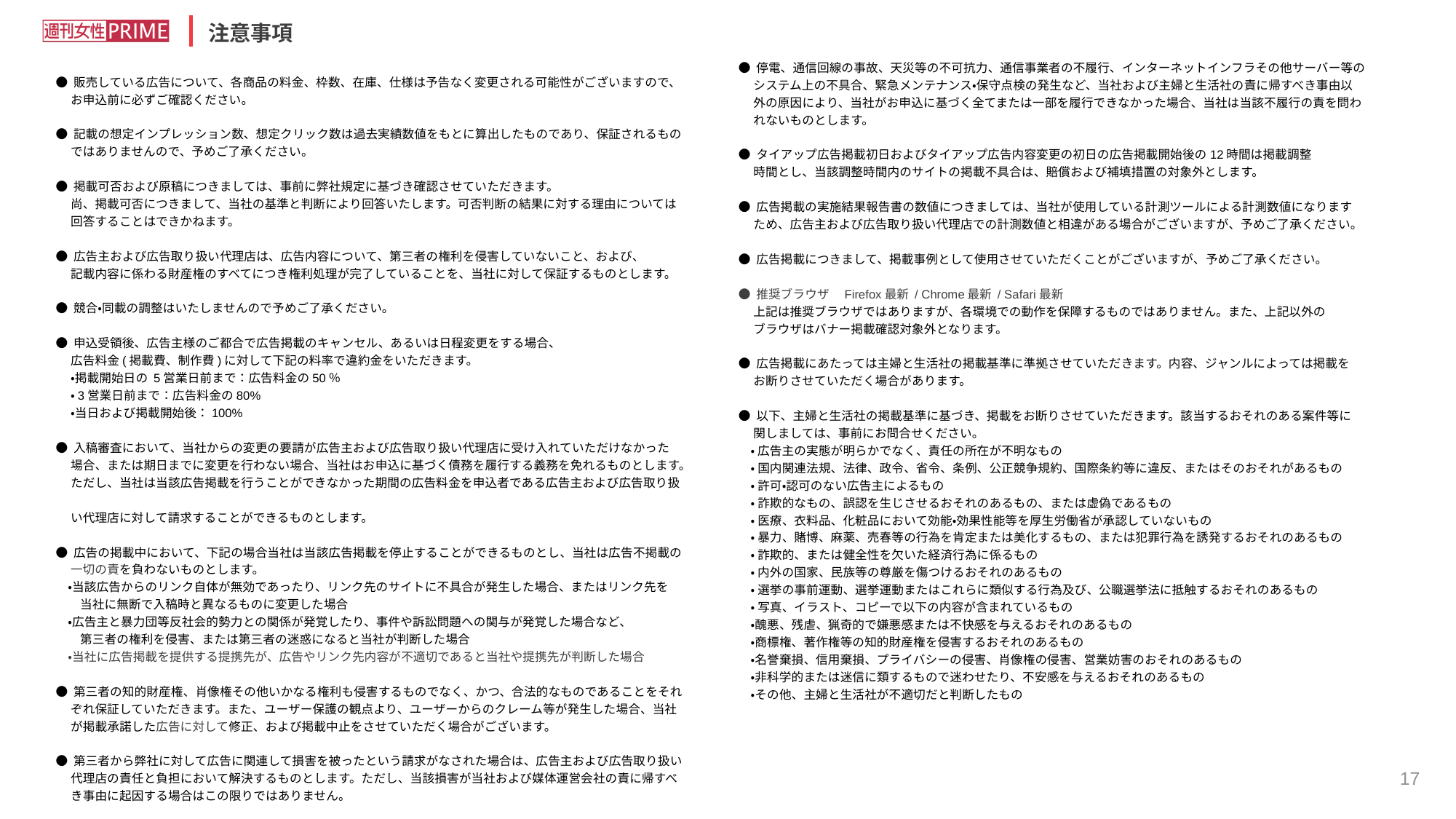

注意事項

● 販売している広告について、各商品の料金、枠数、在庫、仕様は予告なく変更される可能性がございますので、
　 お申込前に必ずご確認ください。

● 記載の想定インプレッション数、想定クリック数は過去実績数値をもとに算出したものであり、保証されるもの
　 ではありませんので、予めご了承ください。

● 掲載可否および原稿につきましては、事前に弊社規定に基づき確認させていただきます。
　 尚、掲載可否につきまして、当社の基準と判断により回答いたします。可否判断の結果に対する理由については
　 回答することはできかねます。

● 広告主および広告取り扱い代理店は、広告内容について、第三者の権利を侵害していないこと、および、
　 記載内容に係わる財産権のすべてにつき権利処理が完了していることを、当社に対して保証するものとします。

● 競合・同載の調整はいたしませんので予めご了承ください。

● 申込受領後、広告主様のご都合で広告掲載のキャンセル、あるいは日程変更をする場合、
　 広告料金(掲載費、制作費)に対して下記の料率で違約金をいただきます。
　 ・掲載開始日の 5営業日前まで：広告料金の50％
　 ・3営業日前まで：広告料金の80%
　 ・当日および掲載開始後：100%

● 入稿審査において、当社からの変更の要請が広告主および広告取り扱い代理店に受け入れていただけなかった
　 場合、または期日までに変更を行わない場合、当社はお申込に基づく債務を履行する義務を免れるものとします。
　 ただし、当社は当該広告掲載を行うことができなかった期間の広告料金を申込者である広告主および広告取り扱
　 い代理店に対して請求することができるものとします。

● 広告の掲載中において、下記の場合当社は当該広告掲載を停止することができるものとし、当社は広告不掲載の
　 一切の責を負わないものとします。
　・当該広告からのリンク自体が無効であったり、リンク先のサイトに不具合が発生した場合、またはリンク先を
　　当社に無断で入稿時と異なるものに変更した場合
　・広告主と暴力団等反社会的勢力との関係が発覚したり、事件や訴訟問題への関与が発覚した場合など、
　　第三者の権利を侵害、または第三者の迷惑になると当社が判断した場合
　・当社に広告掲載を提供する提携先が、広告やリンク先内容が不適切であると当社や提携先が判断した場合

● 第三者の知的財産権、肖像権その他いかなる権利も侵害するものでなく、かつ、合法的なものであることをそれ
　 ぞれ保証していただきます。また、ユーザー保護の観点より、ユーザーからのクレーム等が発生した場合、当社
　 が掲載承諾した広告に対して修正、および掲載中止をさせていただく場合がございます。

● 第三者から弊社に対して広告に関連して損害を被ったという請求がなされた場合は、広告主および広告取り扱い
　 代理店の責任と負担において解決するものとします。ただし、当該損害が当社および媒体運営会社の責に帰すべ
　 き事由に起因する場合はこの限りではありません。

● 停電、通信回線の事故、天災等の不可抗力、通信事業者の不履行、インターネットインフラその他サーバー等の
　 システム上の不具合、緊急メンテナンス・保守点検の発生など、当社および主婦と生活社の責に帰すべき事由以
　 外の原因により、当社がお申込に基づく全てまたは一部を履行できなかった場合、当社は当該不履行の責を問わ
　 れないものとします。

● タイアップ広告掲載初日およびタイアップ広告内容変更の初日の広告掲載開始後の12時間は掲載調整
　 時間とし、当該調整時間内のサイトの掲載不具合は、賠償および補填措置の対象外とします。

● 広告掲載の実施結果報告書の数値につきましては、当社が使用している計測ツールによる計測数値になります
　 ため、広告主および広告取り扱い代理店での計測数値と相違がある場合がございますが、予めご了承ください。

● 広告掲載につきまして、掲載事例として使用させていただくことがございますが、予めご了承ください。

● 推奨ブラウザ　Firefox最新 / Chrome最新 / Safari最新
　 上記は推奨ブラウザではありますが、各環境での動作を保障するものではありません。また、上記以外の
　 ブラウザはバナー掲載確認対象外となります。

● 広告掲載にあたっては主婦と生活社の掲載基準に準拠させていただきます。内容、ジャンルによっては掲載を
　 お断りさせていただく場合があります。

● 以下、主婦と生活社の掲載基準に基づき、掲載をお断りさせていただきます。該当するおそれのある案件等に
　 関しましては、事前にお問合せください。
　・ 広告主の実態が明らかでなく、責任の所在が不明なもの
　・ 国内関連法規、法律、政令、省令、条例、公正競争規約、国際条約等に違反、またはそのおそれがあるもの
　・ 許可・認可のない広告主によるもの
　・ 詐欺的なもの、誤認を生じさせるおそれのあるもの、または虚偽であるもの
　・ 医療、衣料品、化粧品において効能・効果性能等を厚生労働省が承認していないもの
　・ 暴力、賭博、麻薬、売春等の行為を肯定または美化するもの、または犯罪行為を誘発するおそれのあるもの
　・ 詐欺的、または健全性を欠いた経済行為に係るもの
　・ 内外の国家、民族等の尊厳を傷つけるおそれのあるもの
　・ 選挙の事前運動、選挙運動またはこれらに類似する行為及び、公職選挙法に抵触するおそれのあるもの
　・ 写真、イラスト、コピーで以下の内容が含まれているもの
　・醜悪、残虐、猟奇的で嫌悪感または不快感を与えるおそれのあるもの
　・商標権、著作権等の知的財産権を侵害するおそれのあるもの
　・名誉棄損、信用棄損、プライバシーの侵害、肖像権の侵害、営業妨害のおそれのあるもの
　・非科学的または迷信に類するもので迷わせたり、不安感を与えるおそれのあるもの
　・その他、主婦と生活社が不適切だと判断したもの
17